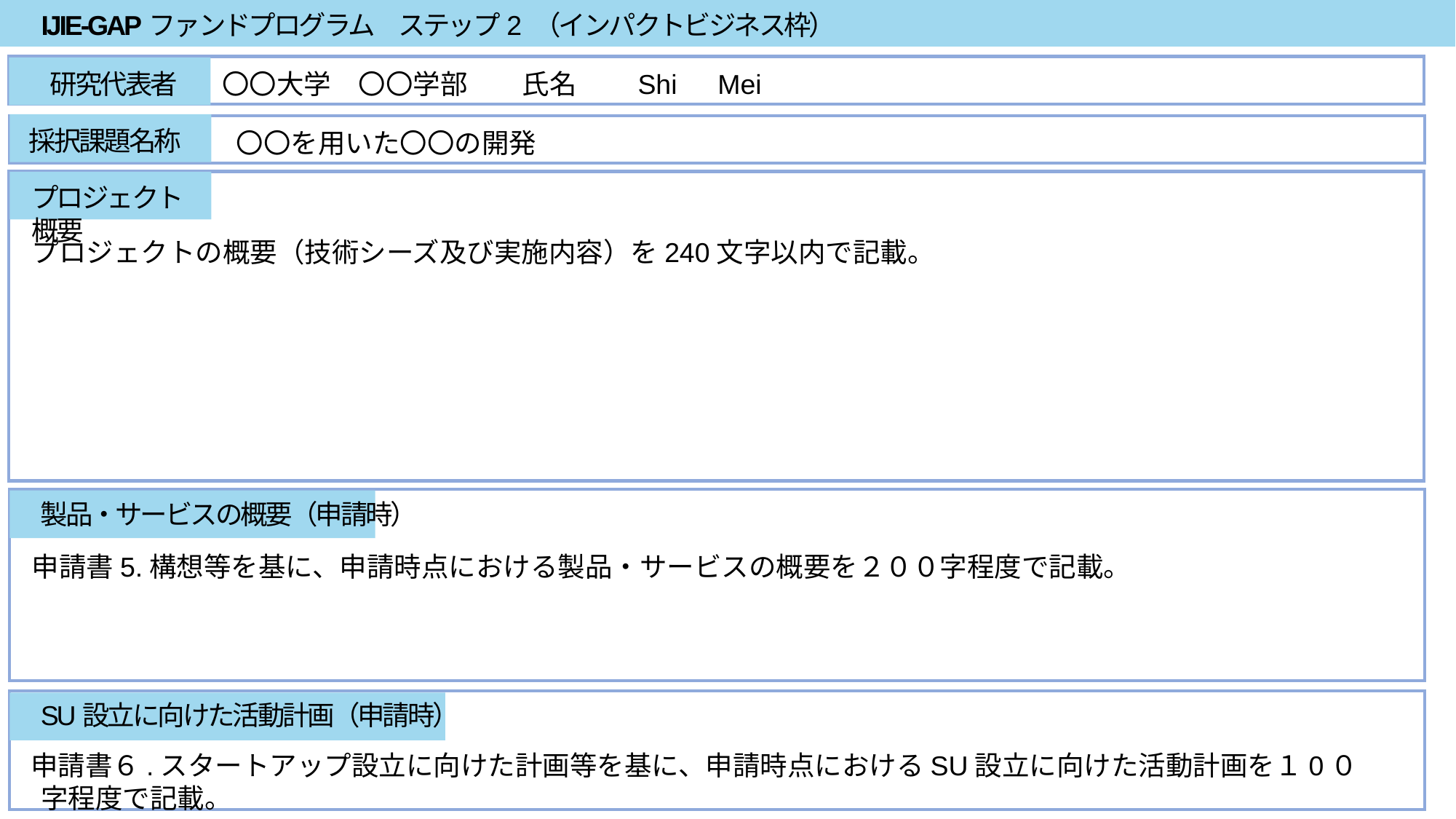

IJIE-GAPファンドプログラム　ステップ2 （インパクトビジネス枠）
イノベーションによる社会課題解決を主軸とした地方型スタートアップ成長加速エコシステム

〇〇大学　〇〇学部　　氏名　　Shi　Mei
研究代表者

採択課題名称
〇〇を用いた〇〇の開発

プロジェクト概要
プロジェクトの概要（技術シーズ及び実施内容）を240文字以内で記載。

製品・サービスの概要（申請時）
申請書5.構想等を基に、申請時点における製品・サービスの概要を２００字程度で記載。

SU設立に向けた活動計画（申請時）
申請書６.スタートアップ設立に向けた計画等を基に、申請時点におけるSU設立に向けた活動計画を１0０字程度で記載。